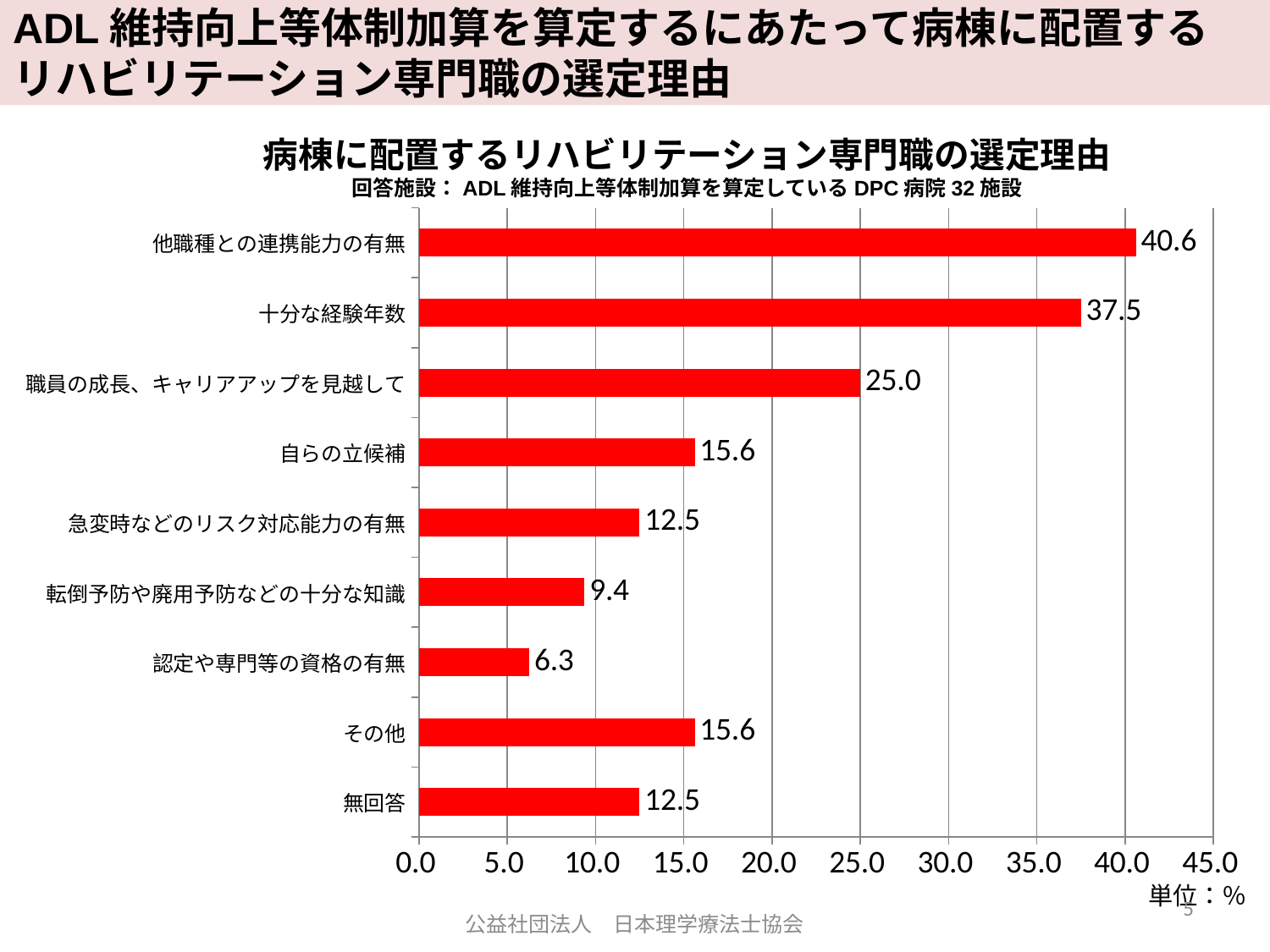

# ADL維持向上等体制加算を算定するにあたって病棟に配置する リハビリテーション専門職の選定理由
病棟に配置するリハビリテーション専門職の選定理由
回答施設：ADL維持向上等体制加算を算定しているDPC病院32施設

### Chart

| Category | 系列 1 |
|---|---|
| 無回答 | 12.5 |
| その他 | 15.625 |
| 認定や専門等の資格の有無 | 6.25 |
| 転倒予防や廃用予防などの十分な知識 | 9.375 |
| 急変時などのリスク対応能力の有無 | 12.5 |
| 自らの立候補 | 15.625 |
| 職員の成長、キャリアアップを見越して | 25.0 |
| 十分な経験年数 | 37.5 |
| 他職種との連携能力の有無 | 40.625 |
単位：％
5
公益社団法人　日本理学療法士協会